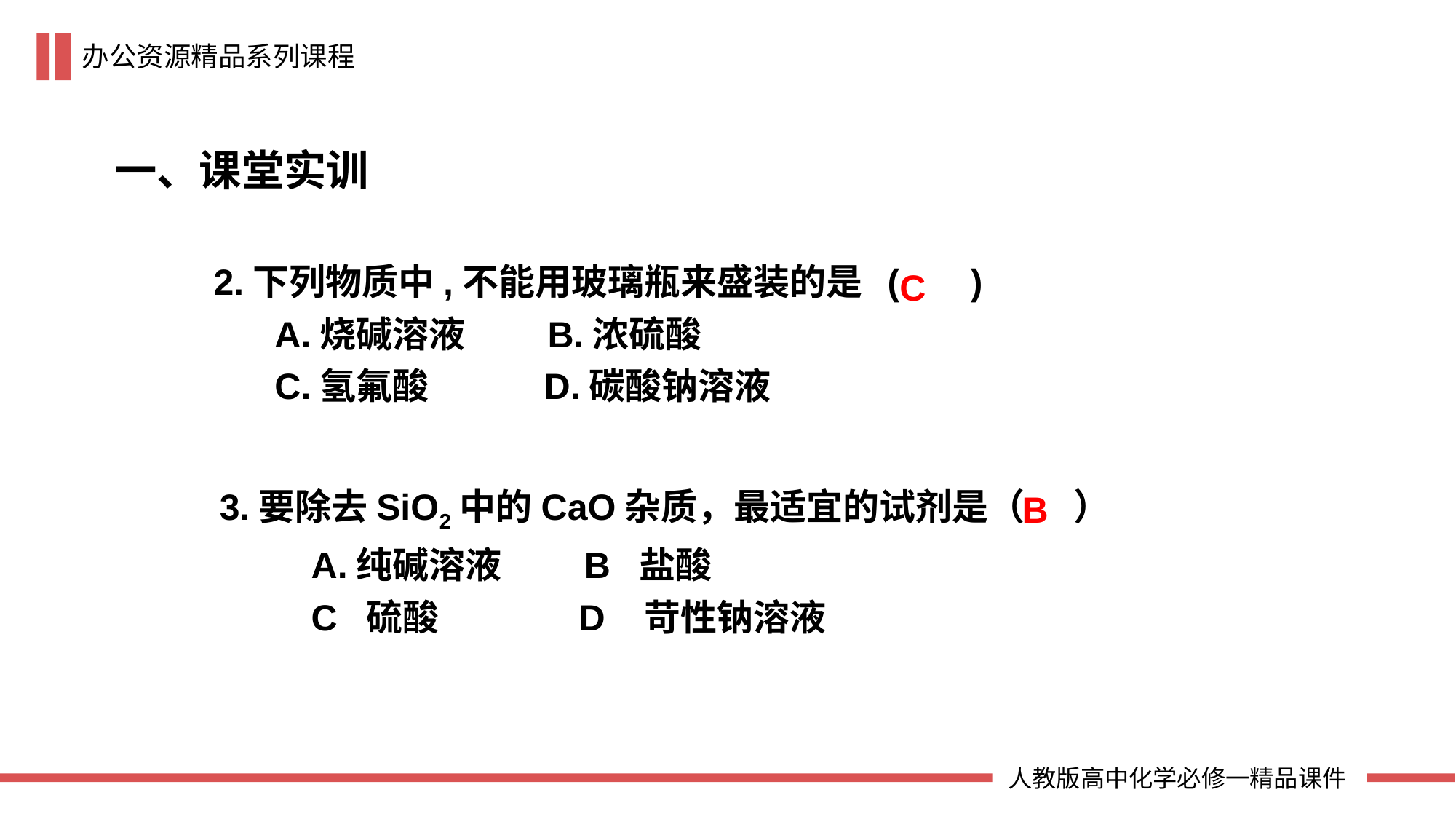

一、课堂实训
2.下列物质中,不能用玻璃瓶来盛装的是  (       )
      A.烧碱溶液         B.浓硫酸
      C.氢氟酸             D.碳酸钠溶液
C

3.要除去SiO2中的CaO杂质，最适宜的试剂是（      ）
         A.纯碱溶液         B  盐酸
         C  硫酸                D   苛性钠溶液
B